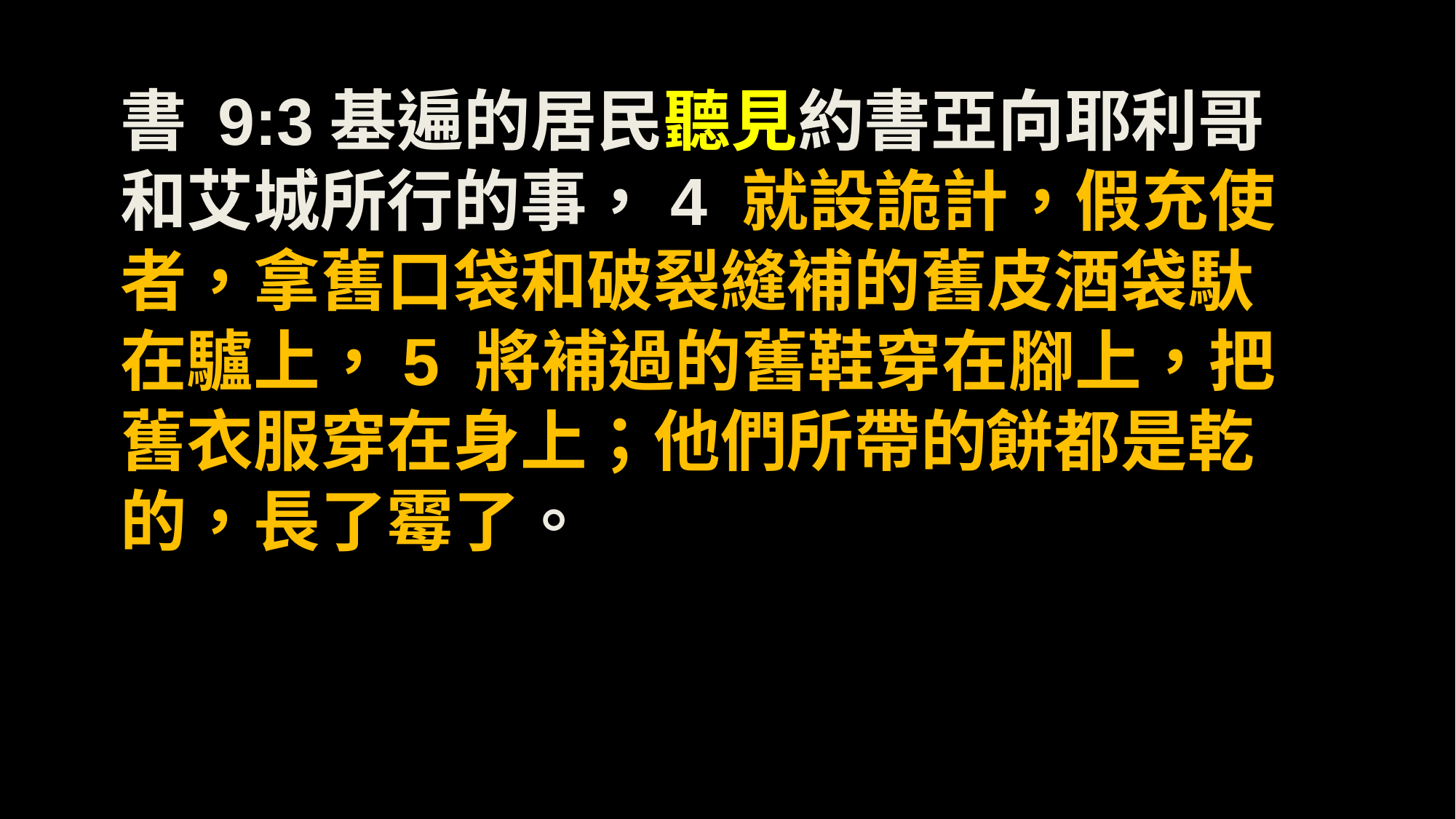

書 9:3基遍的居民聽見約書亞向耶利哥和艾城所行的事，4 就設詭計，假充使者，拿舊口袋和破裂縫補的舊皮酒袋馱在驢上，5 將補過的舊鞋穿在腳上，把舊衣服穿在身上；他們所帶的餅都是乾的，長了霉了。